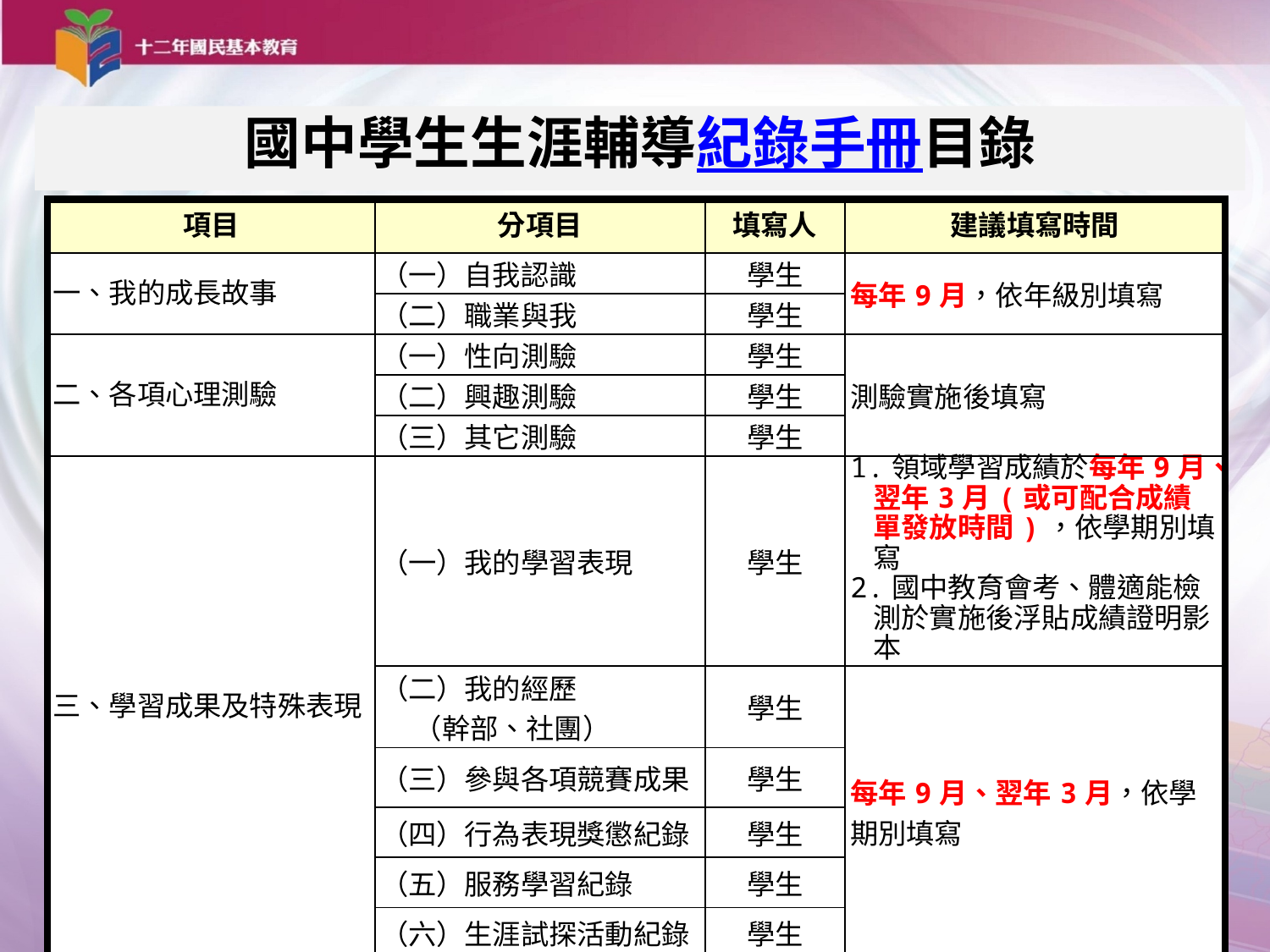

國中學生生涯輔導紀錄手冊目錄
| 項目 | 分項目 | 填寫人 | 建議填寫時間 |
| --- | --- | --- | --- |
| 一、我的成長故事 | （一）自我認識 | 學生 | 每年9月，依年級別填寫 |
|  | （二）職業與我 | 學生 |  |
| 二、各項心理測驗 | （一）性向測驗 | 學生 | 測驗實施後填寫 |
|  | （二）興趣測驗 | 學生 |  |
|  | （三）其它測驗 | 學生 |  |
| 三、學習成果及特殊表現 | （一）我的學習表現 | 學生 | 1.領域學習成績於每年9月、翌年3月(或可配合成績單發放時間)，依學期別填寫 2.國中教育會考、體適能檢測於實施後浮貼成績證明影本 |
|  | （二）我的經歷 （幹部、社團） | 學生 | 每年9月、翌年3月，依學期別填寫 |
|  | （三）參與各項競賽成果 | 學生 |  |
|  | （四）行為表現獎懲紀錄 | 學生 |  |
|  | （五）服務學習紀錄 | 學生 |  |
|  | （六）生涯試探活動紀錄 | 學生 |  |